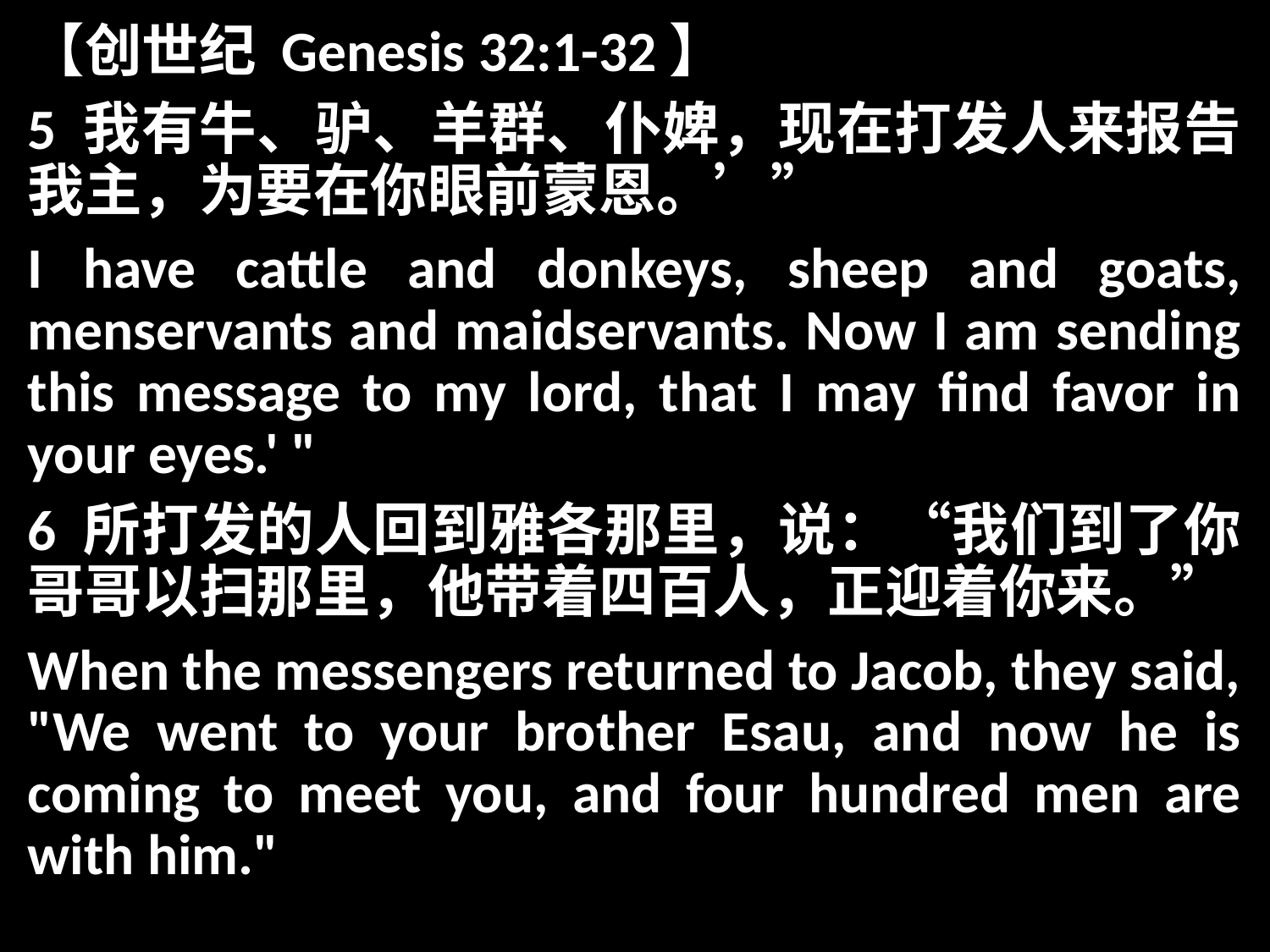

【创世纪 Genesis 32:1-32】
5 我有牛、驴、羊群、仆婢，现在打发人来报告我主，为要在你眼前蒙恩。’”
I have cattle and donkeys, sheep and goats, menservants and maidservants. Now I am sending this message to my lord, that I may find favor in your eyes.' "
6 所打发的人回到雅各那里，说：“我们到了你哥哥以扫那里，他带着四百人，正迎着你来。”
When the messengers returned to Jacob, they said, "We went to your brother Esau, and now he is coming to meet you, and four hundred men are with him."